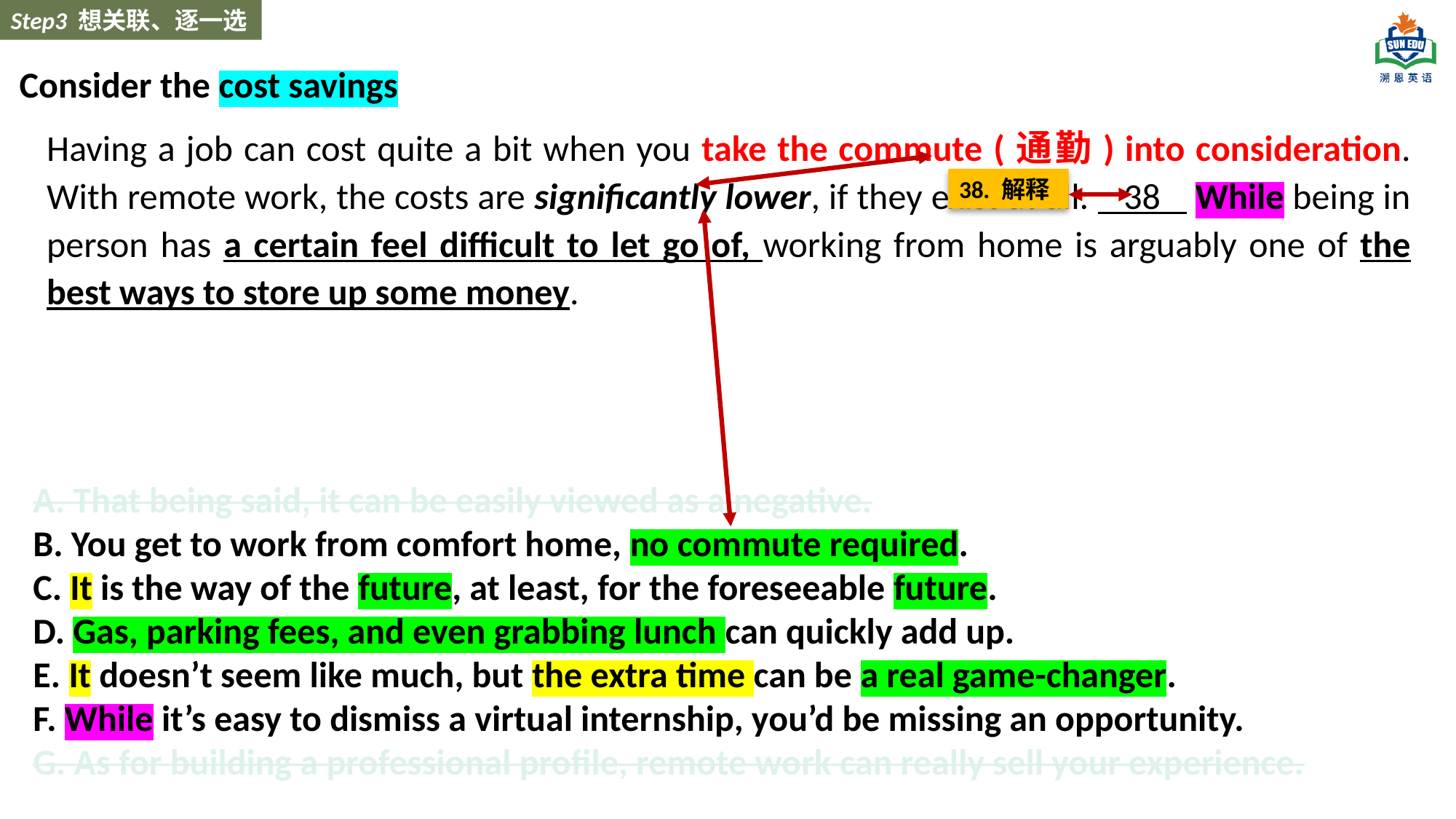

Step3 想关联、逐一选
Consider the cost savings
Having a job can cost quite a bit when you take the commute (通勤) into consideration. With remote work, the costs are significantly lower, if they exist at all.    38    While being in person has a certain feel difficult to let go of, working from home is arguably one of the best ways to store up some money.
38. 解释
A. That being said, it can be easily viewed as a negative.
B. You get to work from comfort home, no commute required.
C. It is the way of the future, at least, for the foreseeable future.
D. Gas, parking fees, and even grabbing lunch can quickly add up.
E. It doesn’t seem like much, but the extra time can be a real game-changer.
F. While it’s easy to dismiss a virtual internship, you’d be missing an opportunity.
G. As for building a professional profile, remote work can really sell your experience.